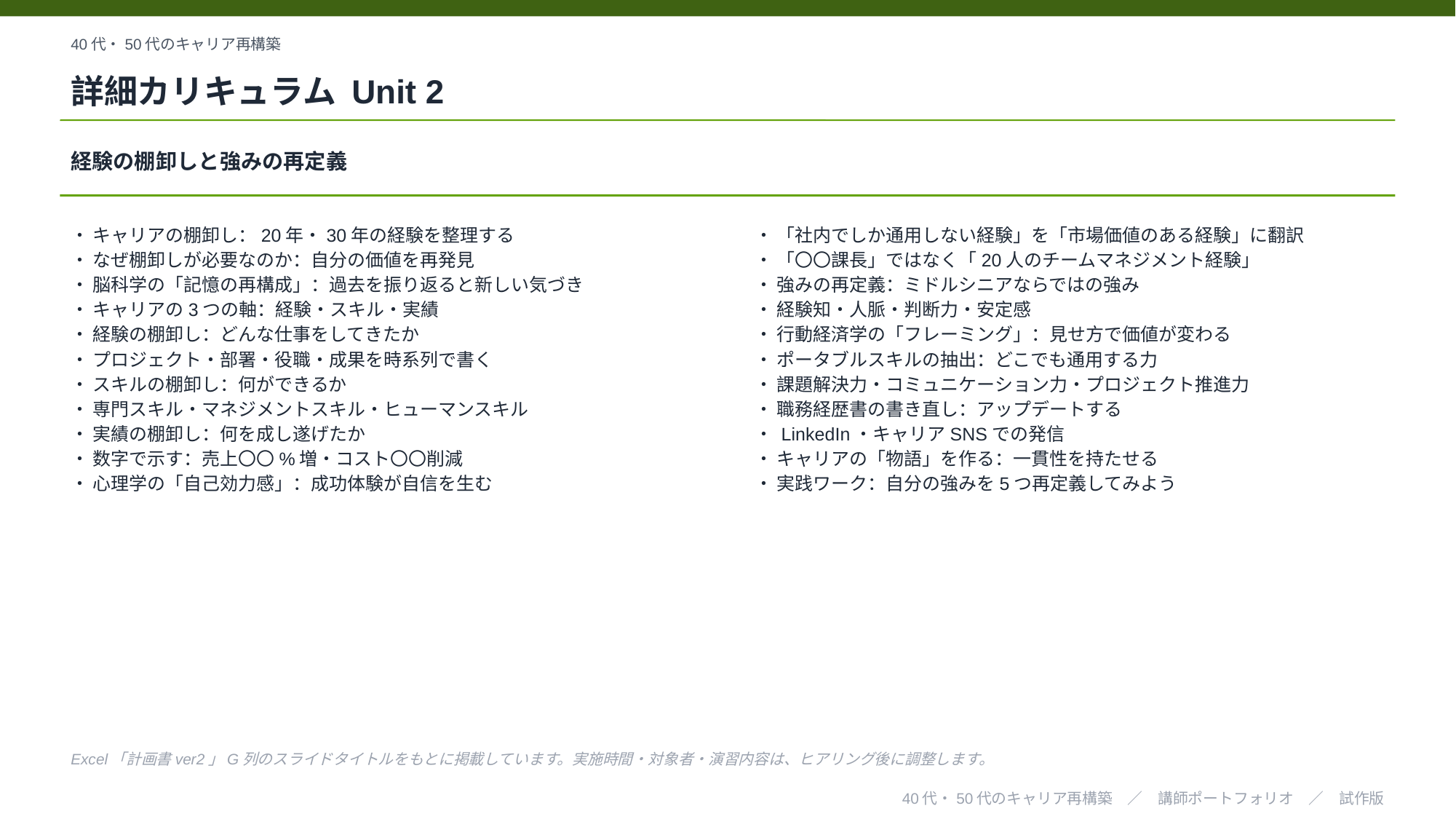

40代・50代のキャリア再構築
詳細カリキュラム Unit 2

経験の棚卸しと強みの再定義

・ キャリアの棚卸し：20年・30年の経験を整理する
・ なぜ棚卸しが必要なのか：自分の価値を再発見
・ 脳科学の「記憶の再構成」：過去を振り返ると新しい気づき
・ キャリアの3つの軸：経験・スキル・実績
・ 経験の棚卸し：どんな仕事をしてきたか
・ プロジェクト・部署・役職・成果を時系列で書く
・ スキルの棚卸し：何ができるか
・ 専門スキル・マネジメントスキル・ヒューマンスキル
・ 実績の棚卸し：何を成し遂げたか
・ 数字で示す：売上〇〇%増・コスト〇〇削減
・ 心理学の「自己効力感」：成功体験が自信を生む
・ 「社内でしか通用しない経験」を「市場価値のある経験」に翻訳
・ 「〇〇課長」ではなく「20人のチームマネジメント経験」
・ 強みの再定義：ミドルシニアならではの強み
・ 経験知・人脈・判断力・安定感
・ 行動経済学の「フレーミング」：見せ方で価値が変わる
・ ポータブルスキルの抽出：どこでも通用する力
・ 課題解決力・コミュニケーション力・プロジェクト推進力
・ 職務経歴書の書き直し：アップデートする
・ LinkedIn・キャリアSNSでの発信
・ キャリアの「物語」を作る：一貫性を持たせる
・ 実践ワーク：自分の強みを5つ再定義してみよう
Excel「計画書ver2」G列のスライドタイトルをもとに掲載しています。実施時間・対象者・演習内容は、ヒアリング後に調整します。
40代・50代のキャリア再構築　／　講師ポートフォリオ　／　試作版